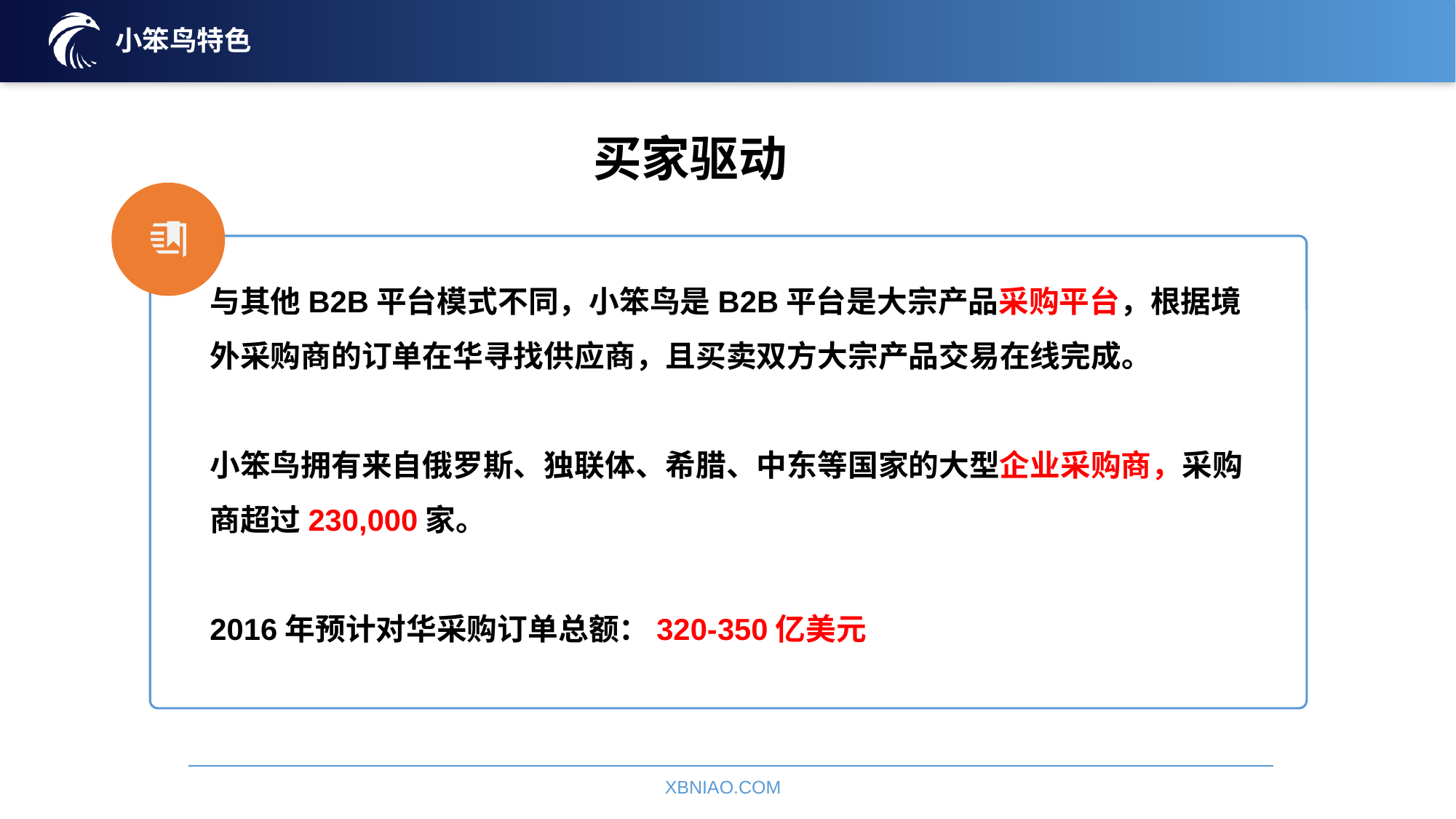

小笨鸟特色
买家驱动

与其他B2B平台模式不同，小笨鸟是B2B平台是大宗产品采购平台，根据境外采购商的订单在华寻找供应商，且买卖双方大宗产品交易在线完成。

小笨鸟拥有来自俄罗斯、独联体、希腊、中东等国家的大型企业采购商，采购商超过230,000家。

2016年预计对华采购订单总额：320-350亿美元